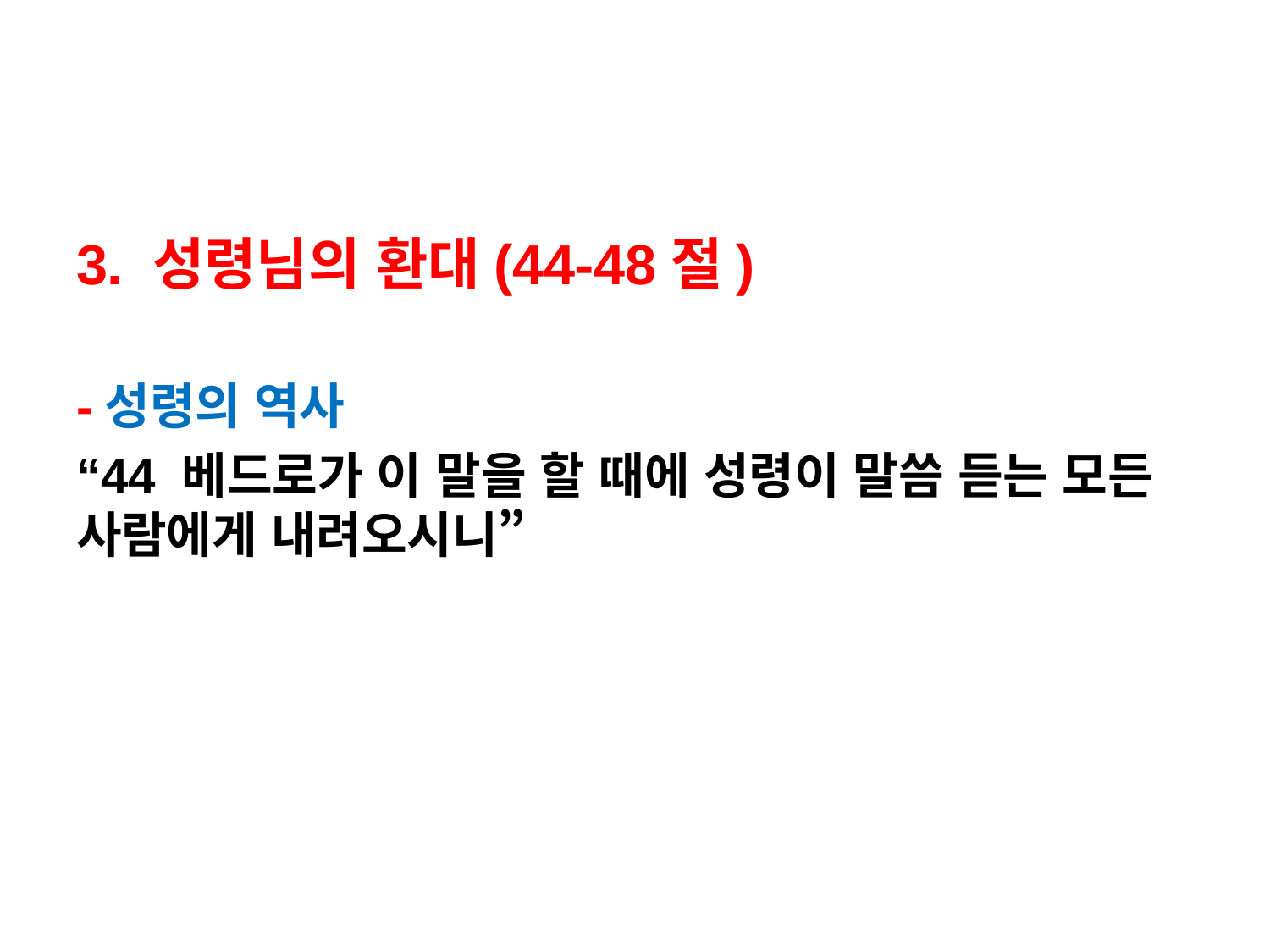

#
3. 성령님의 환대(44-48절)

-성령의 역사
“44 베드로가 이 말을 할 때에 성령이 말씀 듣는 모든 사람에게 내려오시니”